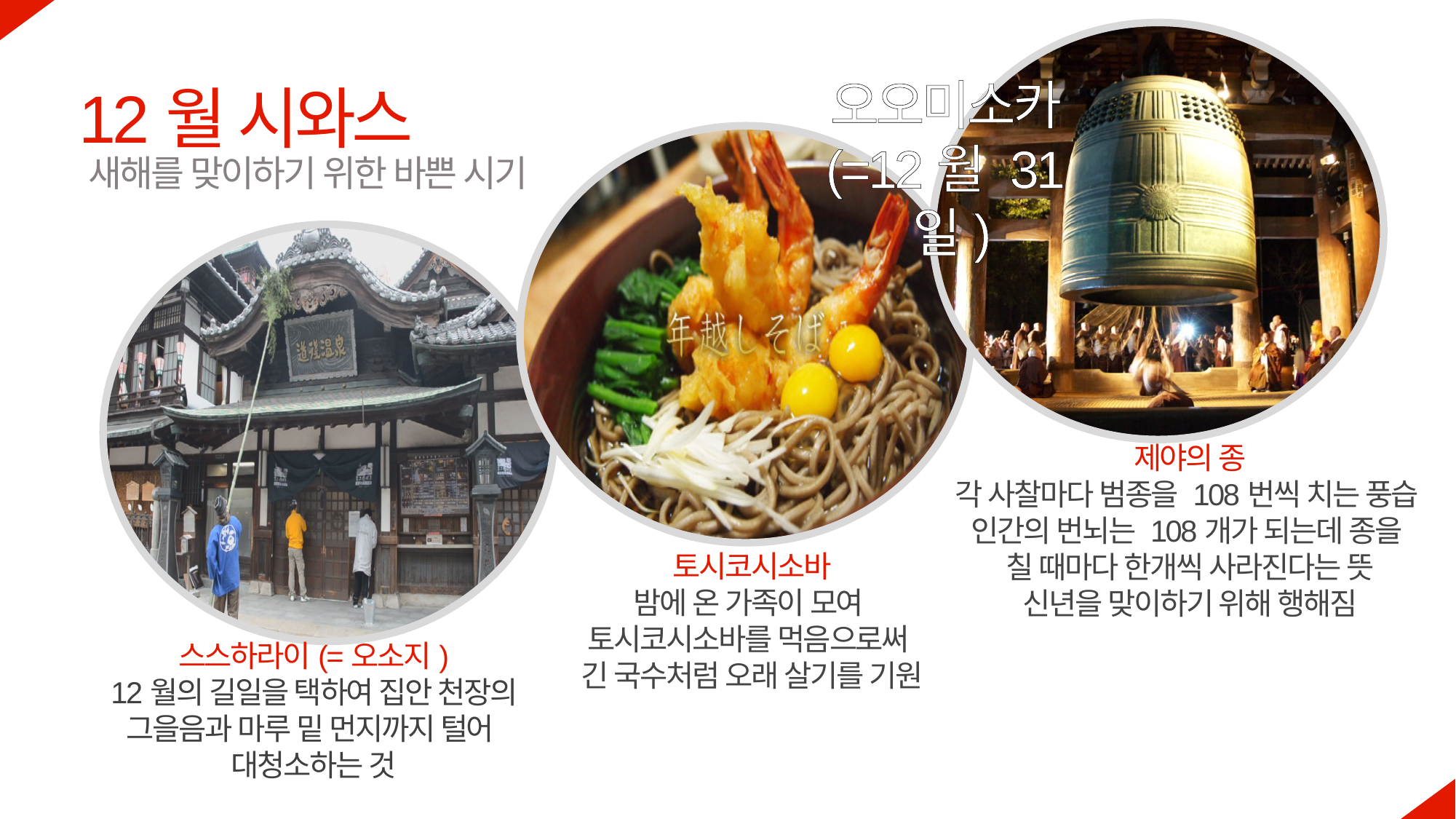

오오미소카
(=12월 31일)
12월 시와스

새해를 맞이하기 위한 바쁜 시기

제야의 종
각 사찰마다 범종을 108번씩 치는 풍습
인간의 번뇌는 108개가 되는데 종을
칠 때마다 한개씩 사라진다는 뜻
신년을 맞이하기 위해 행해짐
토시코시소바
밤에 온 가족이 모여
토시코시소바를 먹음으로써
긴 국수처럼 오래 살기를 기원
스스하라이(=오소지)
12월의 길일을 택하여 집안 천장의 그을음과 마루 밑 먼지까지 털어
대청소하는 것